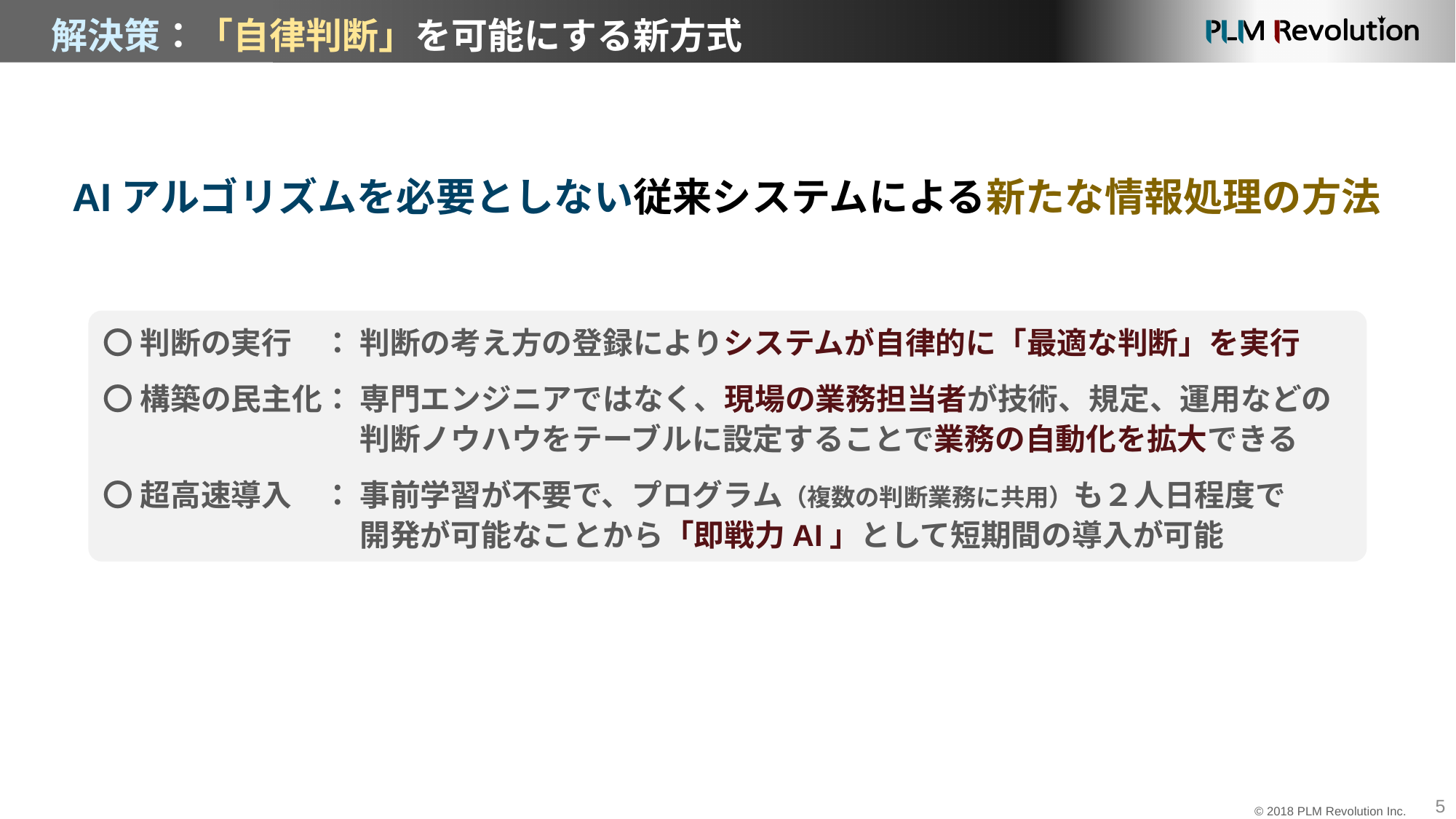

解決策：「自律判断」を可能にする新方式
 AIアルゴリズムを必要としない従来システムによる新たな情報処理の方法
〇 判断の実行　： 判断の考え方の登録によりシステムが自律的に「最適な判断」を実行

〇 構築の民主化： 専門エンジニアではなく、現場の業務担当者が技術、規定、運用などの
　　　　　　　　  判断ノウハウをテーブルに設定することで業務の自動化を拡大できる

〇 超高速導入　： 事前学習が不要で、プログラム（複数の判断業務に共用）も２人日程度で
　　　　　　　　  開発が可能なことから「即戦力AI」として短期間の導入が可能
© 2018 PLM Revolution Inc.
5